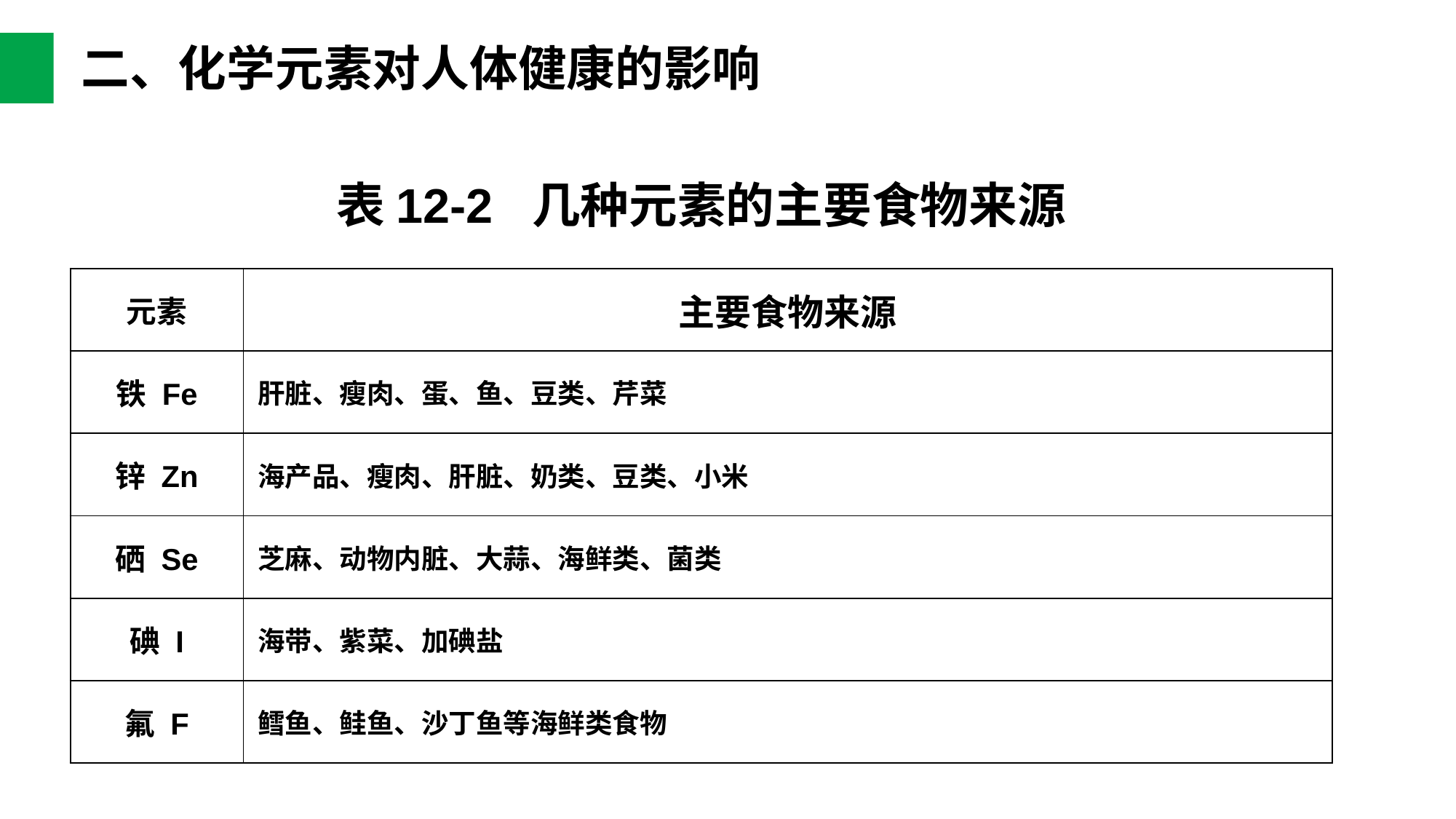

二、化学元素对人体健康的影响
表12-2  几种元素的主要食物来源
| 元素 | 主要食物来源 |
| --- | --- |
| 铁 Fe | 肝脏、瘦肉、蛋、鱼、豆类、芹菜 |
| 锌 Zn | 海产品、瘦肉、肝脏、奶类、豆类、小米 |
| 硒 Se | 芝麻、动物内脏、大蒜、海鲜类、菌类 |
| 碘 I | 海带、紫菜、加碘盐 |
| 氟 F | 鳕鱼、鲑鱼、沙丁鱼等海鲜类食物 |